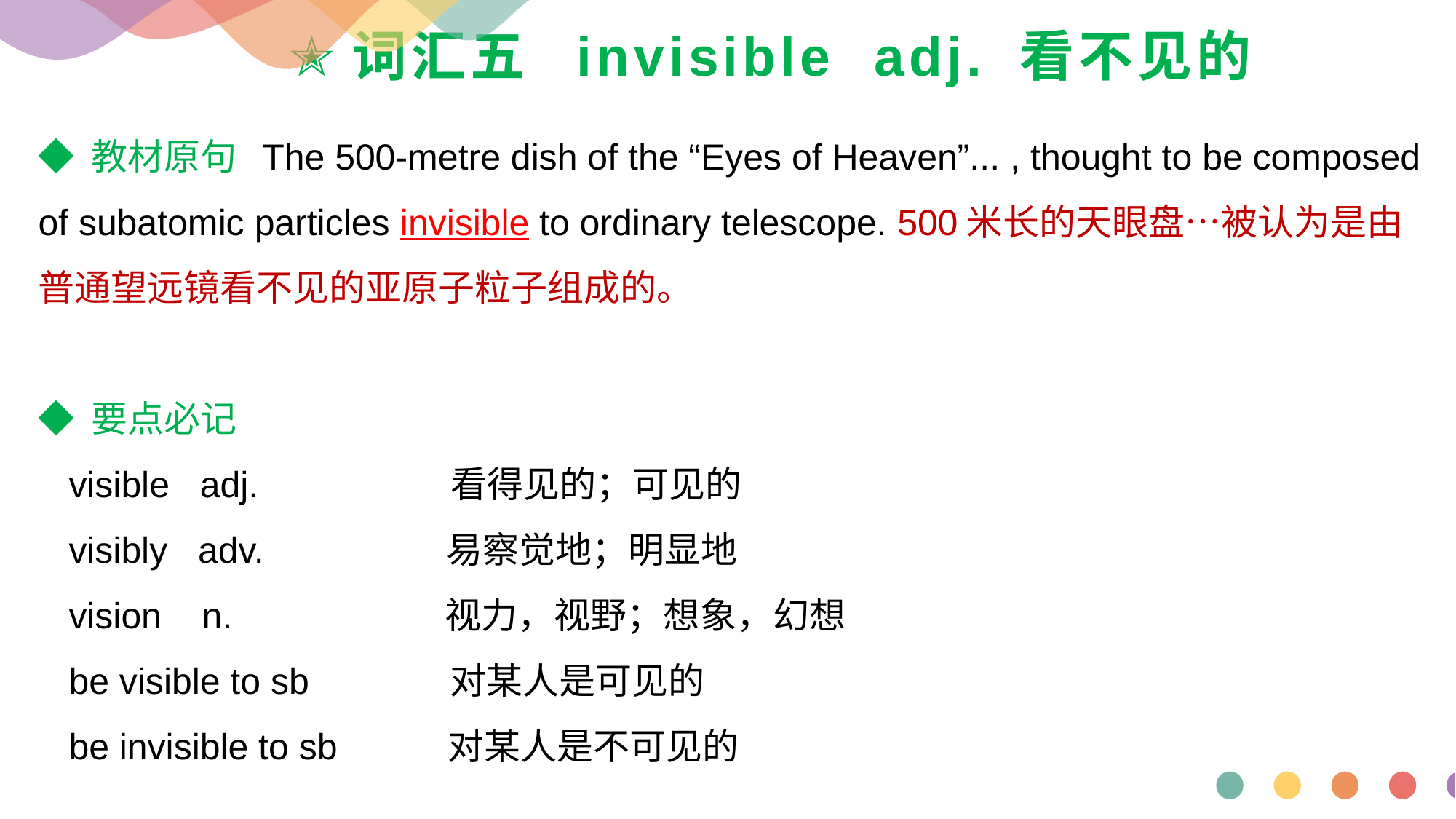

# ✭词汇五  invisible  adj. 看不见的
◆ 教材原句  The 500-metre dish of the “Eyes of Heaven”... , thought to be composed of subatomic particles invisible to ordinary telescope. 500米长的天眼盘…被认为是由普通望远镜看不见的亚原子粒子组成的。

◆ 要点必记
   visible   adj.                  看得见的；可见的
   visibly   adv.                 易察觉地；明显地
   vision    n.                    视力，视野；想象，幻想
   be visible to sb             对某人是可见的
   be invisible to sb          对某人是不可见的